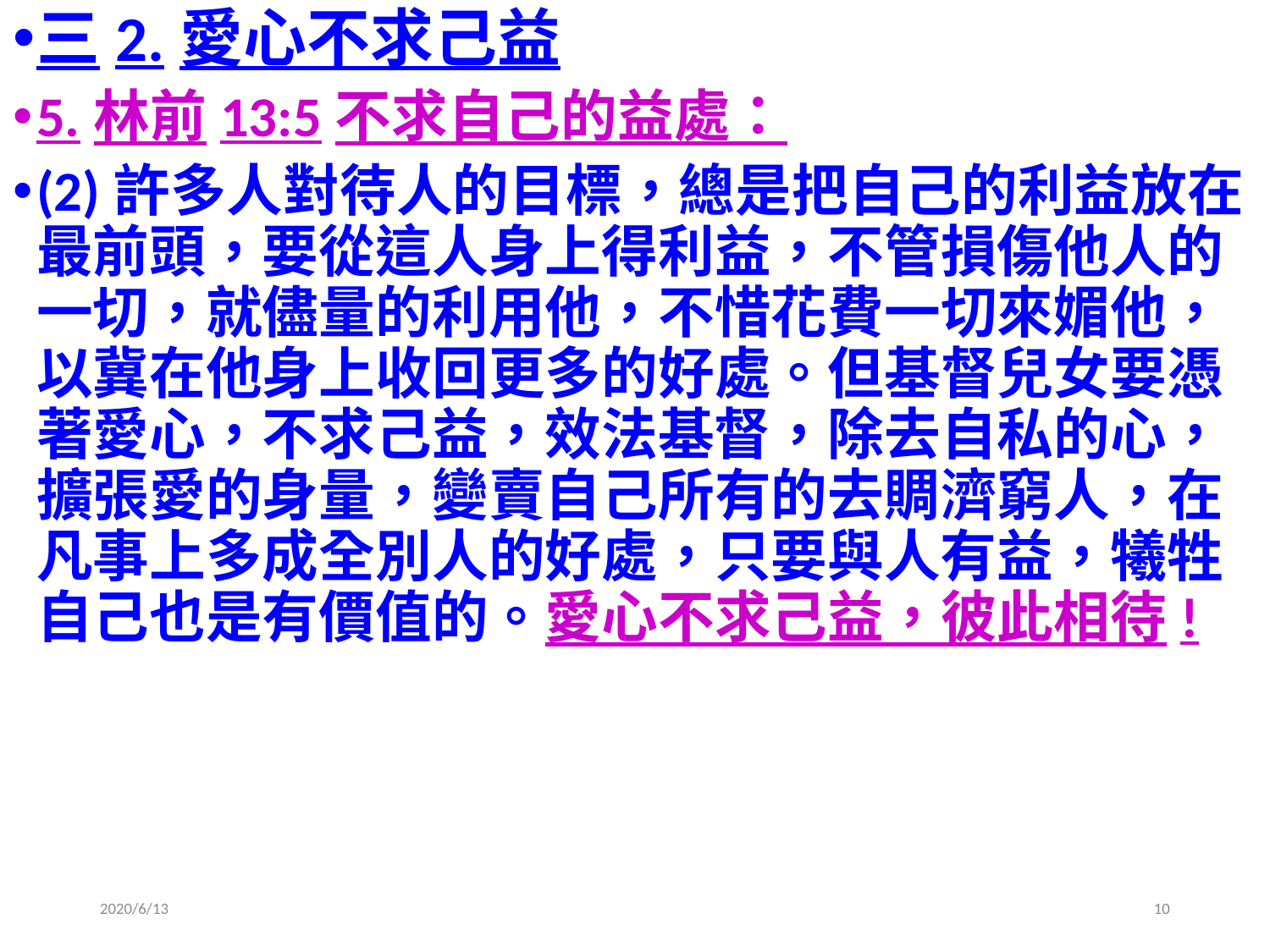

三2.愛心不求己益
5.林前13:5不求自己的益處：
(2)許多人對待人的目標，總是把自己的利益放在最前頭，要從這人身上得利益，不管損傷他人的一切，就儘量的利用他，不惜花費一切來媚他，以冀在他身上收回更多的好處。但基督兒女要憑著愛心，不求己益，效法基督，除去自私的心，擴張愛的身量，變賣自己所有的去賙濟窮人，在凡事上多成全別人的好處，只要與人有益，犧牲自己也是有價值的。愛心不求己益，彼此相待!

2020/6/13
10